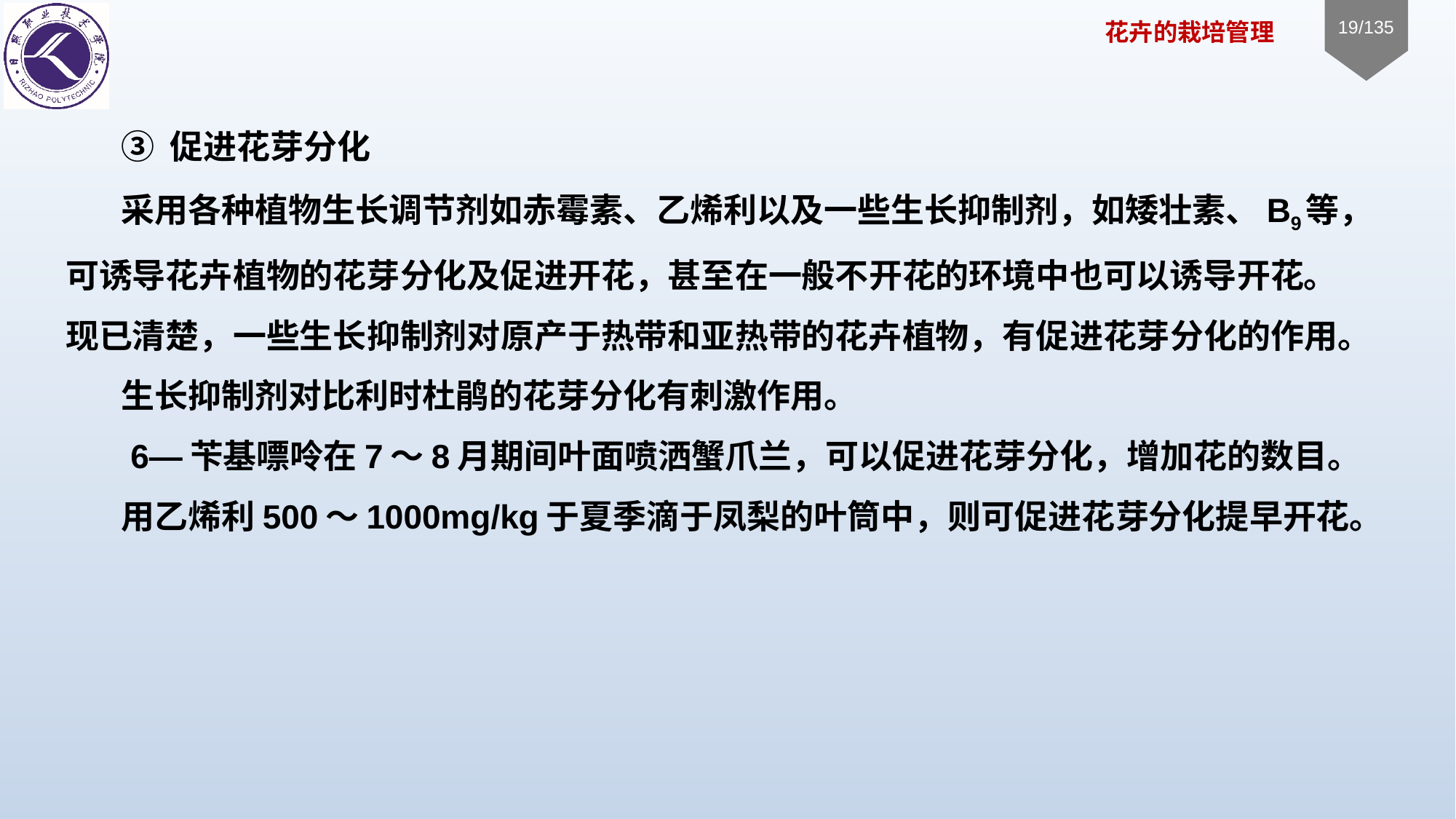

③ 促进花芽分化
采用各种植物生长调节剂如赤霉素、乙烯利以及一些生长抑制剂，如矮壮素、B9等，可诱导花卉植物的花芽分化及促进开花，甚至在一般不开花的环境中也可以诱导开花。现已清楚，一些生长抑制剂对原产于热带和亚热带的花卉植物，有促进花芽分化的作用。
生长抑制剂对比利时杜鹃的花芽分化有刺激作用。
 6—苄基嘌呤在7～8月期间叶面喷洒蟹爪兰，可以促进花芽分化，增加花的数目。
用乙烯利500～1000mg/kg于夏季滴于凤梨的叶筒中，则可促进花芽分化提早开花。